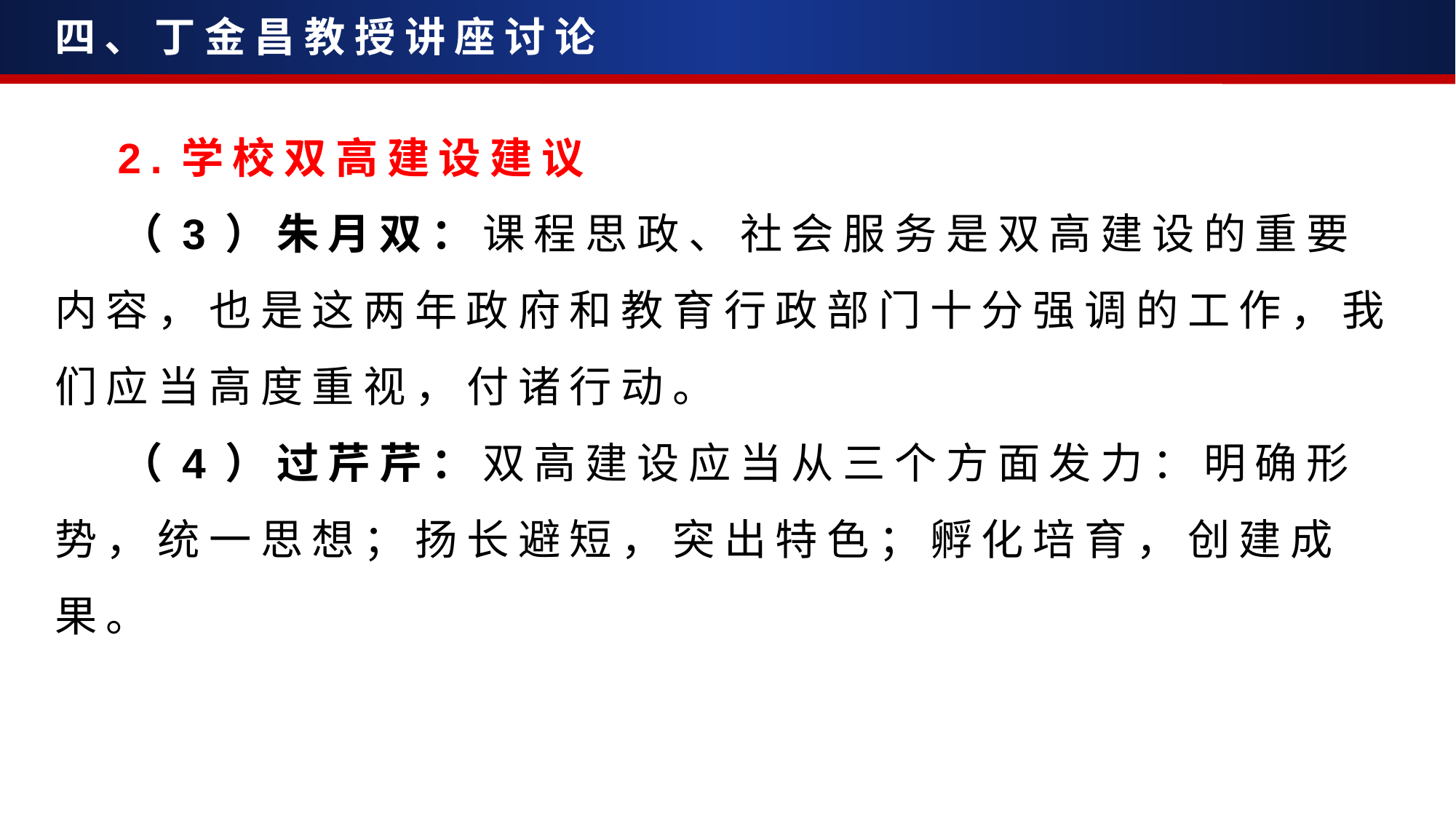

# 四、丁金昌教授讲座讨论
   2.学校双高建设建议
   （3）朱月双：课程思政、社会服务是双高建设的重要内容，也是这两年政府和教育行政部门十分强调的工作，我们应当高度重视，付诸行动。
   （4）过芹芹：双高建设应当从三个方面发力：明确形势，统一思想；扬长避短，突出特色；孵化培育，创建成果。